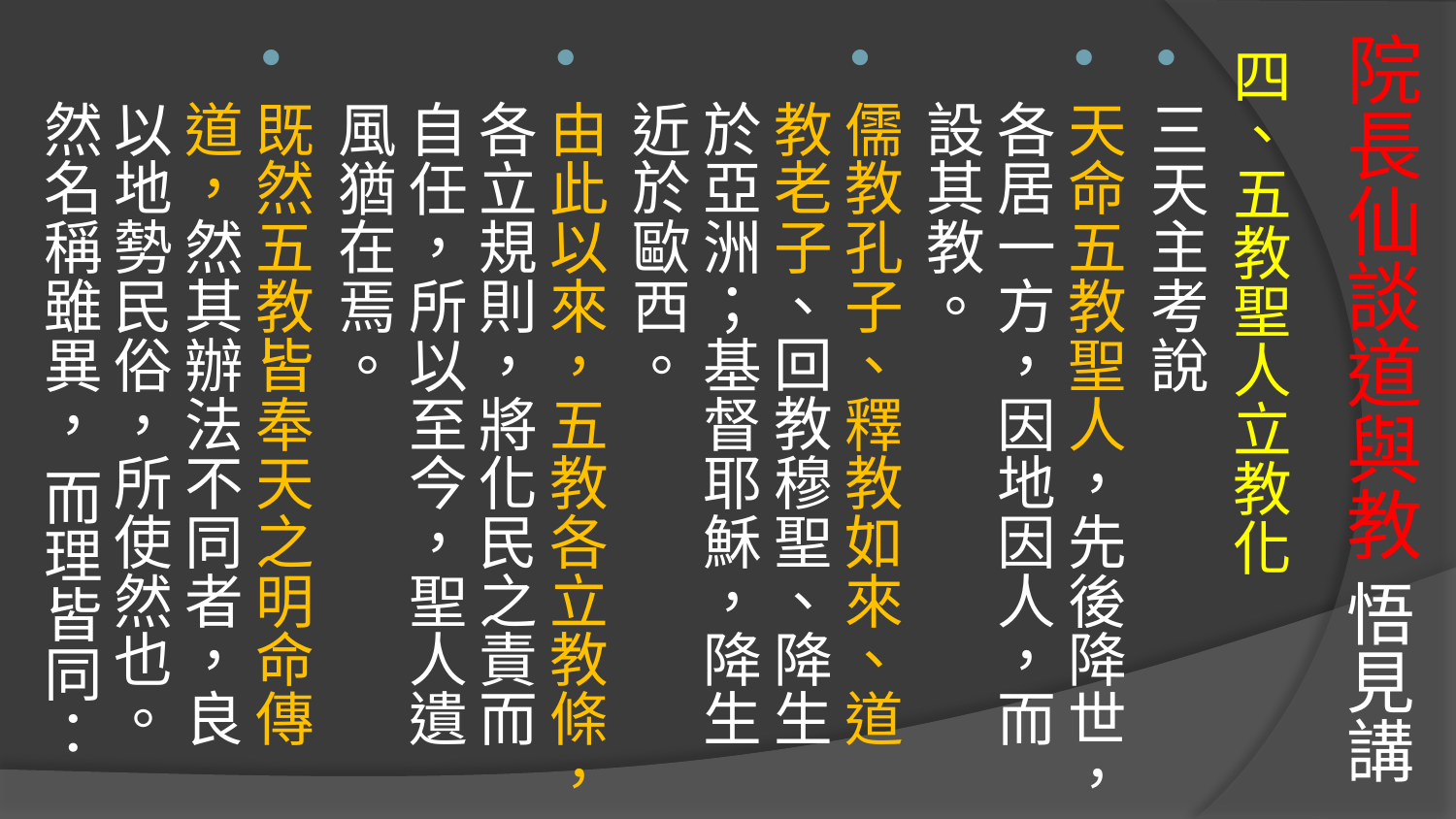

# 院長仙談道與教 悟見講
四、五教聖人立教化
三天主考說
天命五教聖人，先後降世，各居一方，因地因人，而設其教。
儒教孔子、釋教如來、道教老子、回教穆聖、降生於亞洲；基督耶穌，降生近於歐西。
由此以來，五教各立教條，各立規則，將化民之責而自任，所以至今，聖人遺風猶在焉。
既然五教皆奉天之明命傳道，然其辦法不同者，良以地勢民俗，所使然也。然名稱雖異， 而理皆同：